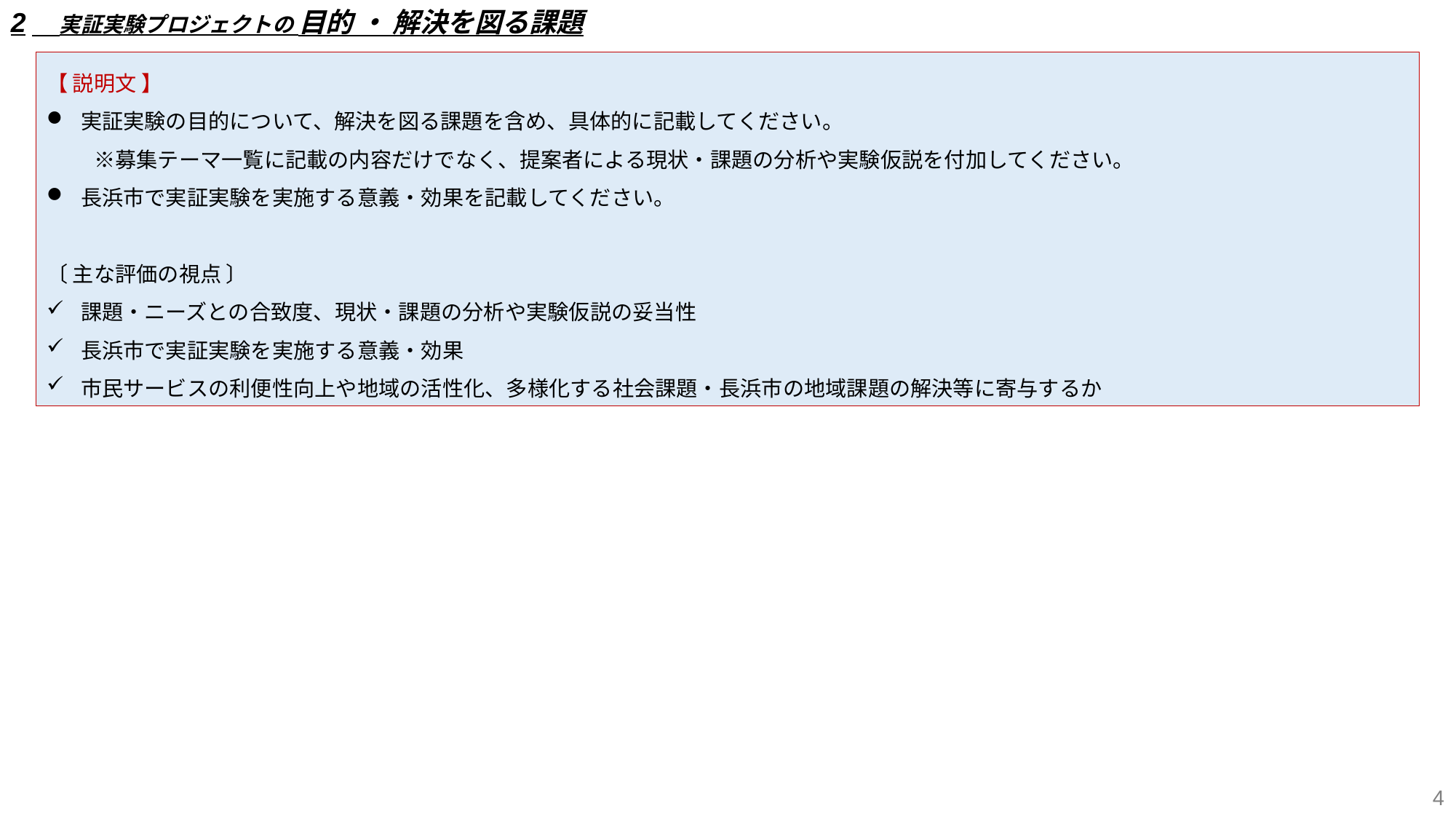

2　実証実験プロジェクトの 目的 ・ 解決を図る課題
【 説明文 】
実証実験の目的について、解決を図る課題を含め、具体的に記載してください。
　　 ※募集テーマ一覧に記載の内容だけでなく、提案者による現状・課題の分析や実験仮説を付加してください。
長浜市で実証実験を実施する意義・効果を記載してください。

〔 主な評価の視点 〕
課題・ニーズとの合致度、現状・課題の分析や実験仮説の妥当性
長浜市で実証実験を実施する意義・効果
市民サービスの利便性向上や地域の活性化、多様化する社会課題・長浜市の地域課題の解決等に寄与するか
4